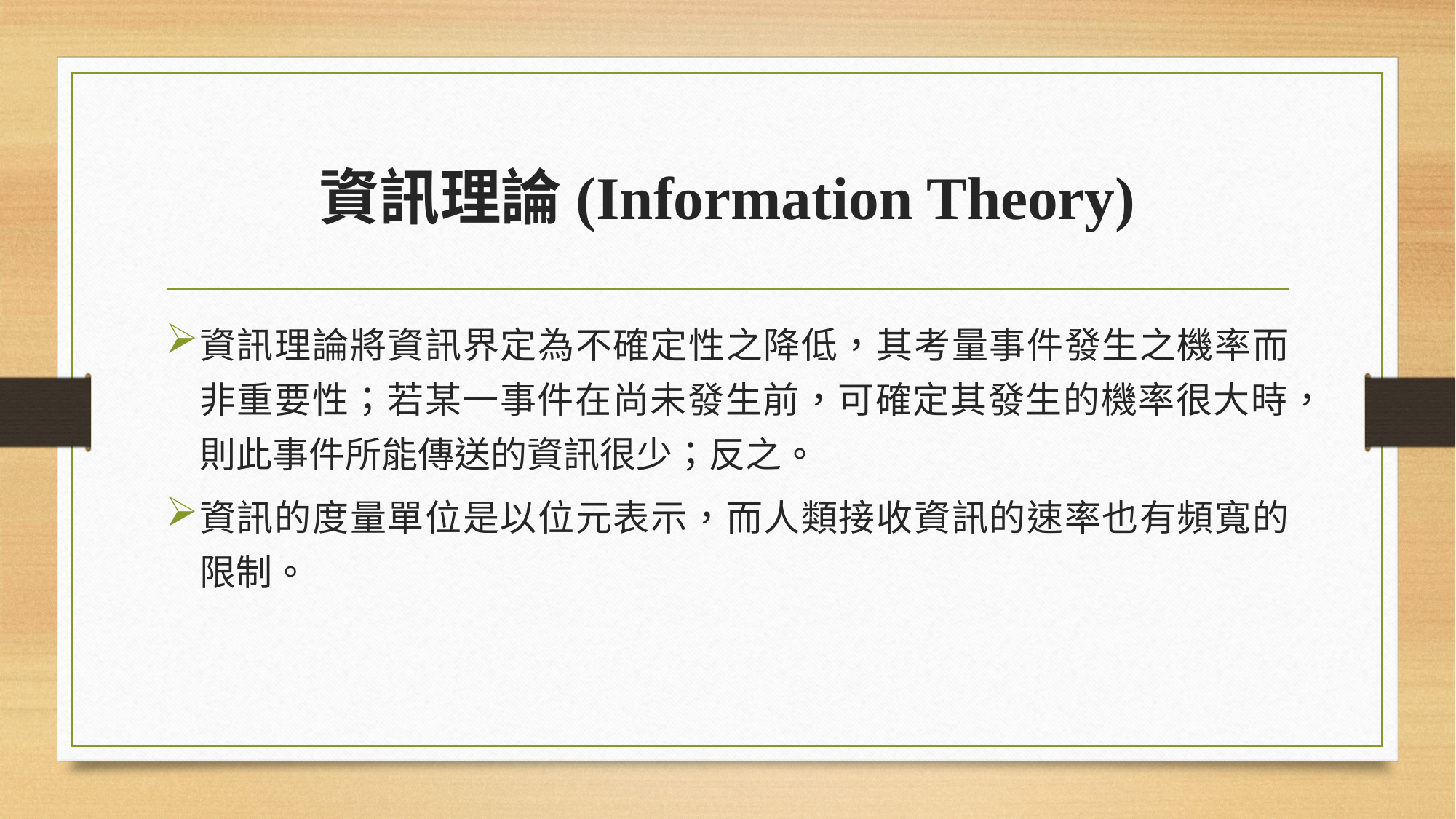

# 資訊理論(Information Theory)
資訊理論將資訊界定為不確定性之降低，其考量事件發生之機率而非重要性；若某一事件在尚未發生前，可確定其發生的機率很大時，則此事件所能傳送的資訊很少；反之。
資訊的度量單位是以位元表示，而人類接收資訊的速率也有頻寬的限制。